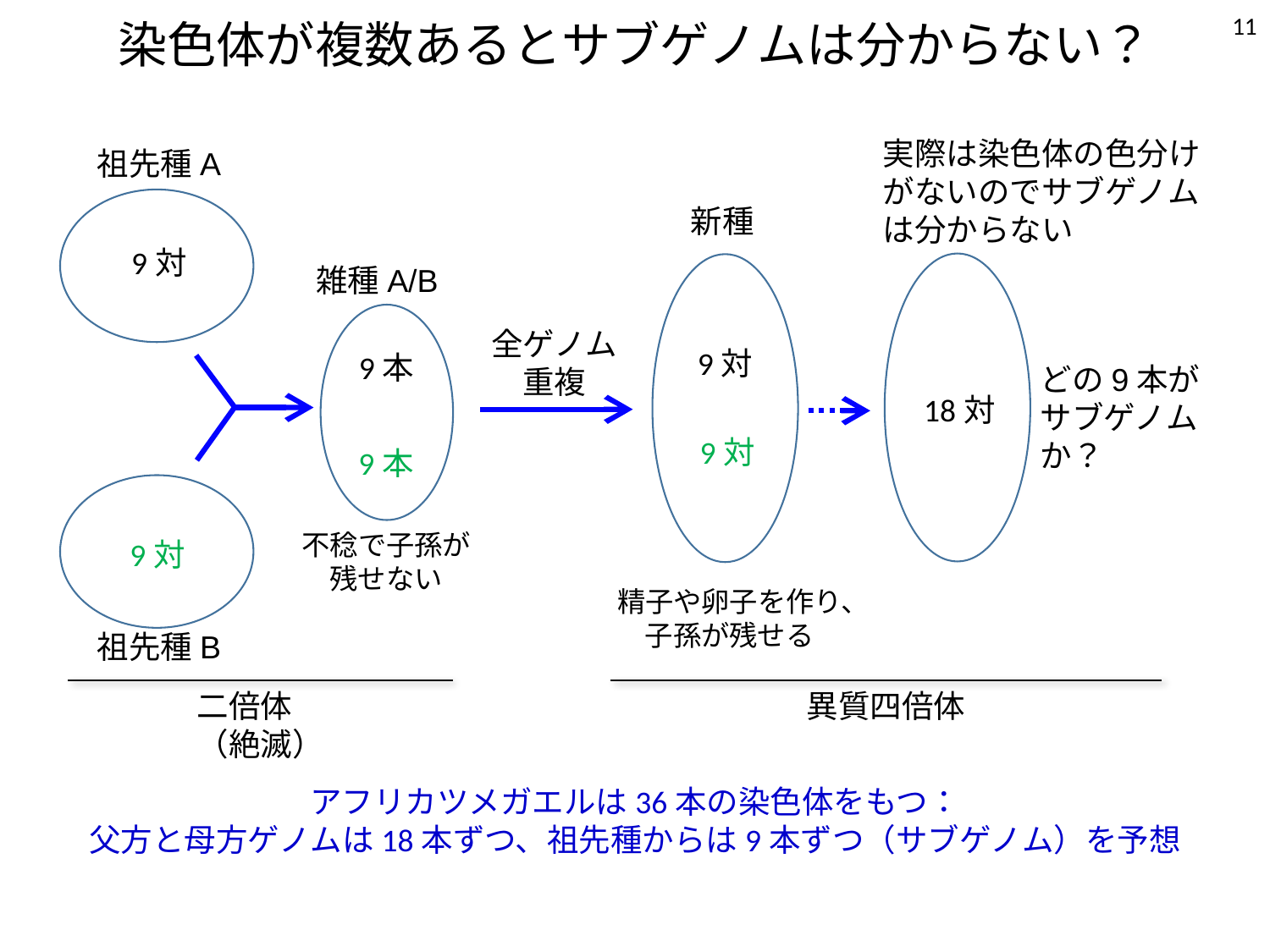

11
染色体が複数あるとサブゲノムは分からない？
実際は染色体の色分けがないのでサブゲノムは分からない
祖先種A

新種
9対
雑種A/B
全ゲノム重複

9対
9本

どの9本が
サブゲノム
か？
18対
9対
9本

不稔で子孫が残せない
9対
精子や卵子を作り、子孫が残せる
祖先種B
二倍体
（絶滅）
異質四倍体
アフリカツメガエルは36本の染色体をもつ：
父方と母方ゲノムは18本ずつ、祖先種からは9本ずつ（サブゲノム）を予想